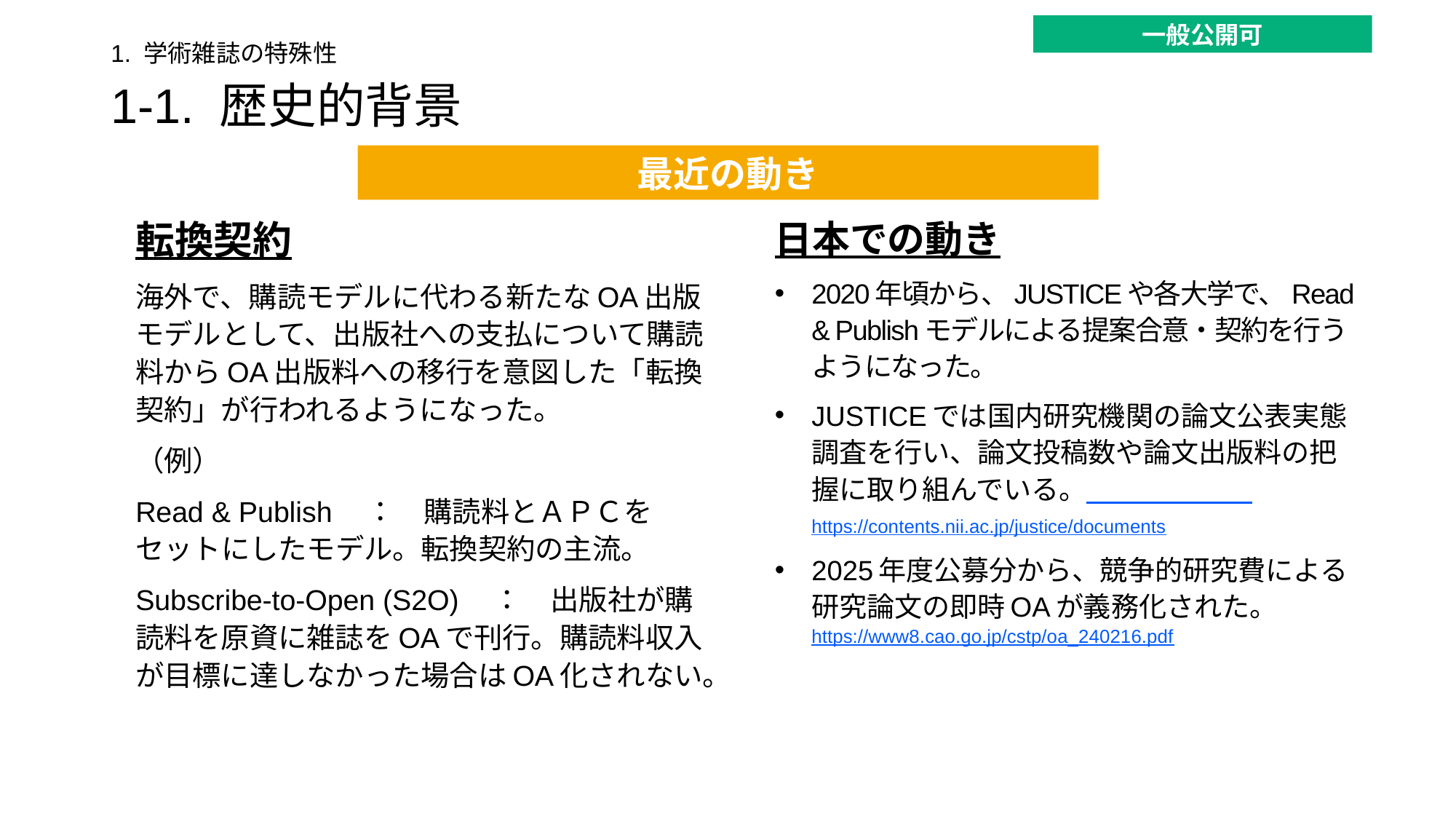

一般公開可
1. 学術雑誌の特殊性
# 1-1. 歴史的背景
最近の動き
転換契約
海外で、購読モデルに代わる新たなOA出版モデルとして、出版社への支払について購読料からOA出版料への移行を意図した「転換契約」が行われるようになった。
（例）
Read & Publish　：　購読料とＡＰＣをセットにしたモデル。転換契約の主流。
Subscribe-to-Open (S2O)　：　出版社が購読料を原資に雑誌をOAで刊行。購読料収入が目標に達しなかった場合はOA化されない。

日本での動き
2020年頃から、JUSTICEや各大学で、Read & Publishモデルによる提案合意・契約を行うようになった。
JUSTICEでは国内研究機関の論文公表実態調査を行い、論文投稿数や論文出版料の把握に取り組んでいる。　　　　　　https://contents.nii.ac.jp/justice/documents
2025年度公募分から、競争的研究費による研究論文の即時OAが義務化された。　　https://www8.cao.go.jp/cstp/oa_240216.pdf